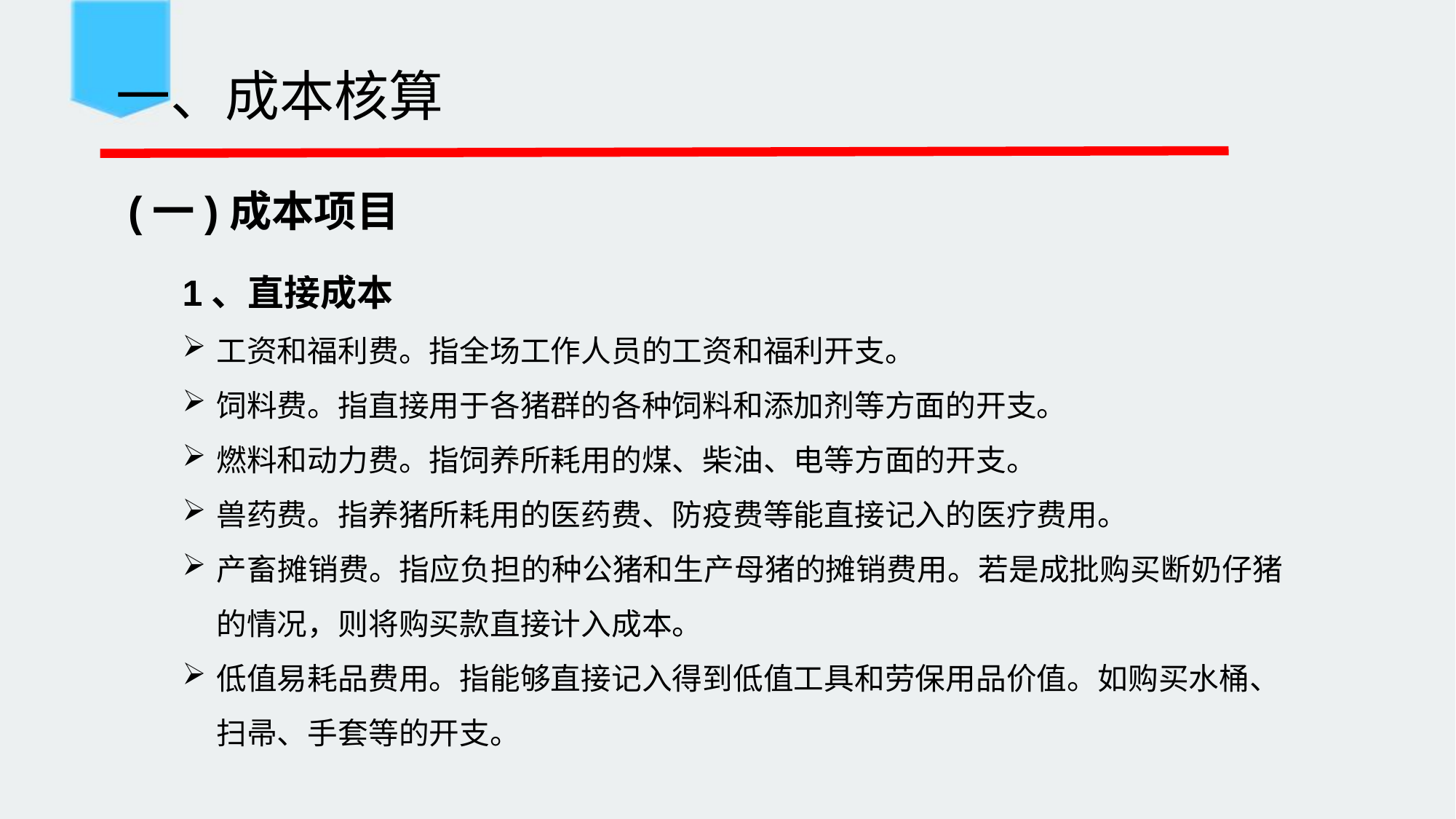

一、成本核算
(一)成本项目
1、直接成本
工资和福利费。指全场工作人员的工资和福利开支。
饲料费。指直接用于各猪群的各种饲料和添加剂等方面的开支。
燃料和动力费。指饲养所耗用的煤、柴油、电等方面的开支。
兽药费。指养猪所耗用的医药费、防疫费等能直接记入的医疗费用。
产畜摊销费。指应负担的种公猪和生产母猪的摊销费用。若是成批购买断奶仔猪的情况，则将购买款直接计入成本。
低值易耗品费用。指能够直接记入得到低值工具和劳保用品价值。如购买水桶、扫帚、手套等的开支。